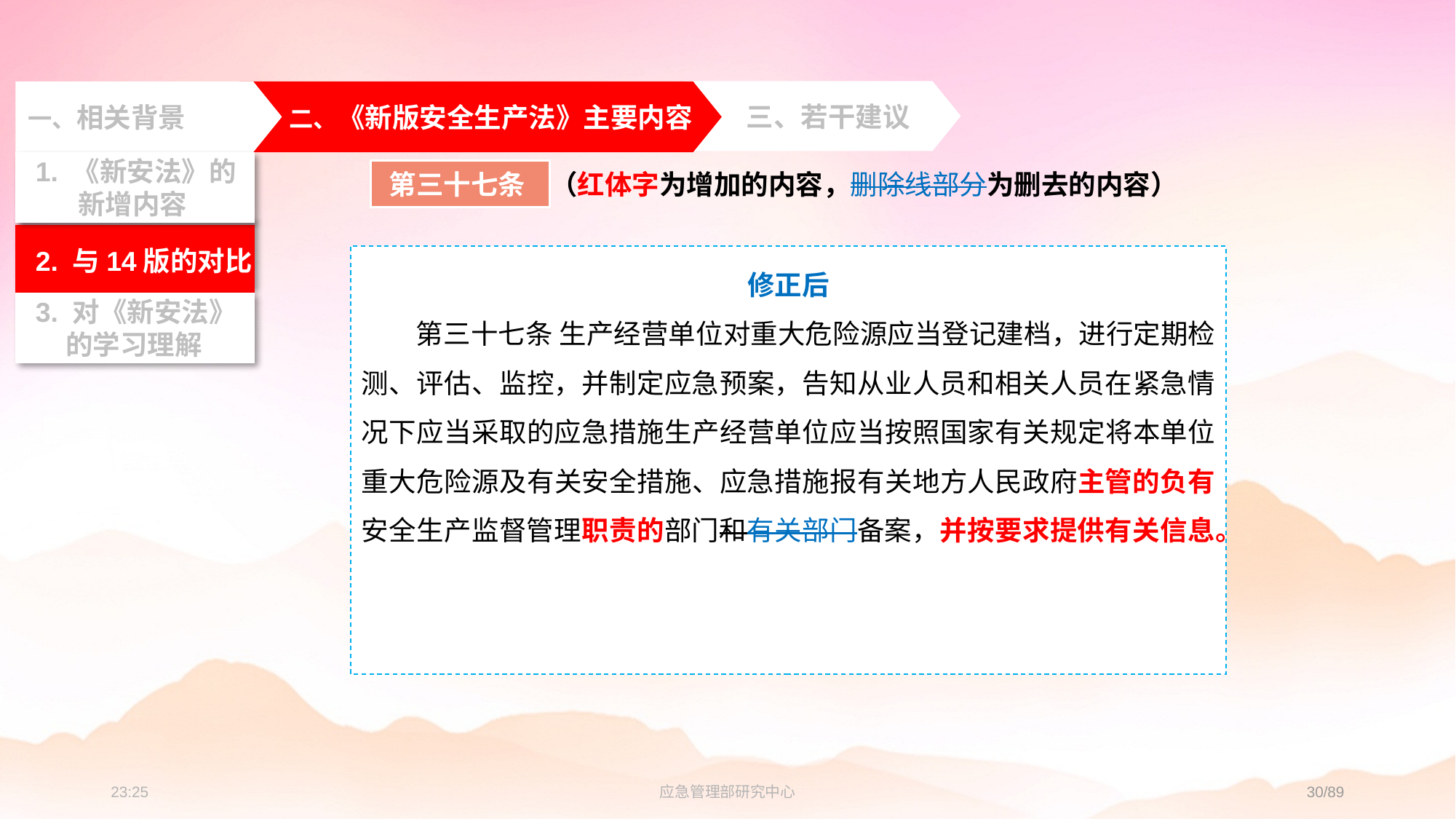

三、若干建议
一、相关背景
     二、《新版安全生产法》主要内容
 2. 与14版的对比
 3. 对《新安法》
     的学习理解
 1. 《新安法》的
       新增内容
第三十七条
第三十七条
（红体字为增加的内容，删除线部分为删去的内容）
修正后
第三十七条 生产经营单位对重大危险源应当登记建档，进行定期检测、评估、监控，并制定应急预案，告知从业人员和相关人员在紧急情况下应当采取的应急措施生产经营单位应当按照国家有关规定将本单位重大危险源及有关安全措施、应急措施报有关地方人民政府主管的负有安全生产监督管理职责的部门和有关部门备案，并按要求提供有关信息。
23:25
应急管理部研究中心
30/89